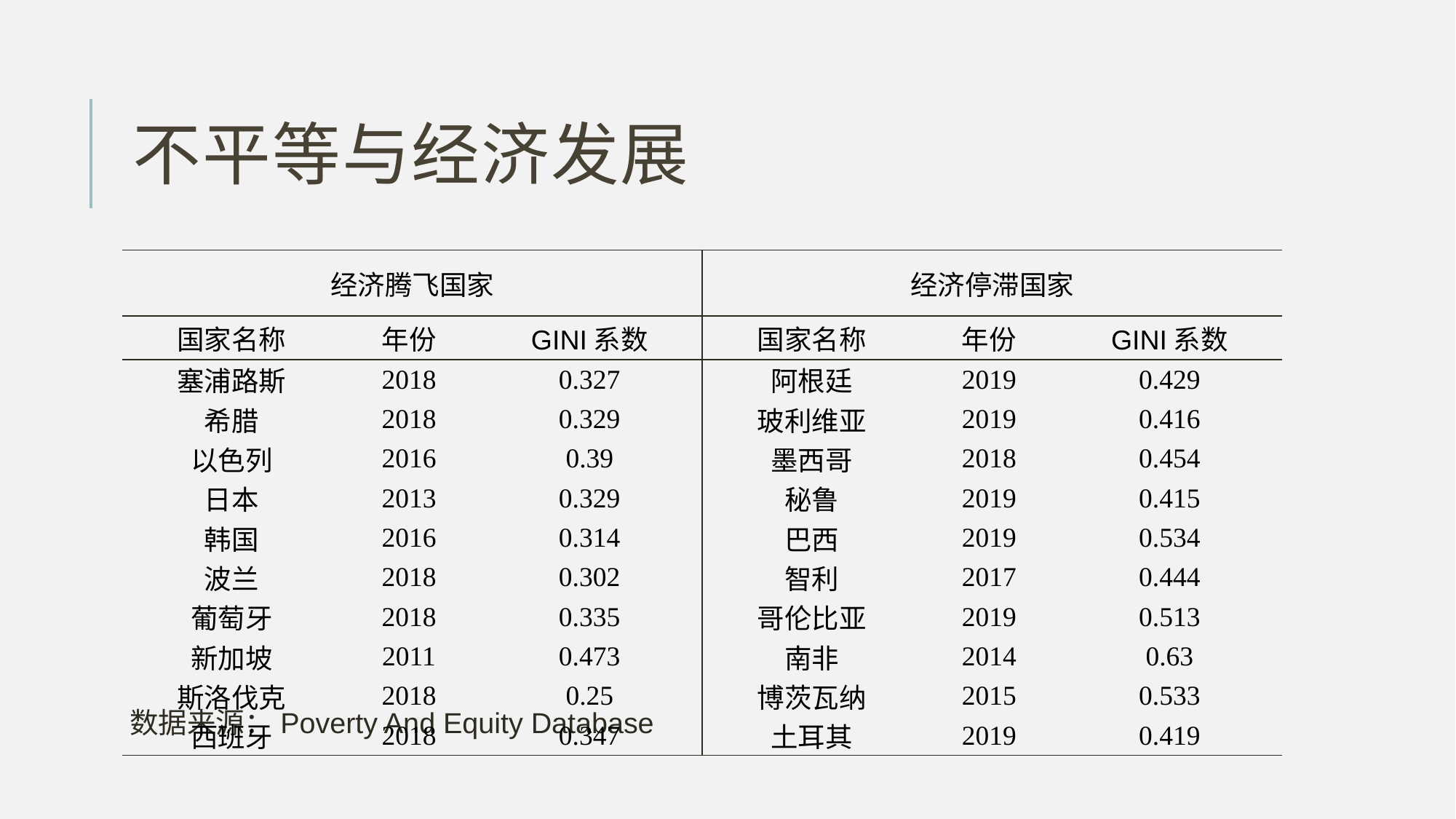

# 不平等与经济发展

    数据来源：Poverty And Equity Database
| 经济腾飞国家 |  |  | 经济停滞国家 |  |  |
| --- | --- | --- | --- | --- | --- |
| 国家名称 | 年份 | GINI系数 | 国家名称 | 年份 | GINI系数 |
| 塞浦路斯 | 2018 | 0.327 | 阿根廷 | 2019 | 0.429 |
| 希腊 | 2018 | 0.329 | 玻利维亚 | 2019 | 0.416 |
| 以色列 | 2016 | 0.39 | 墨西哥 | 2018 | 0.454 |
| 日本 | 2013 | 0.329 | 秘鲁 | 2019 | 0.415 |
| 韩国 | 2016 | 0.314 | 巴西 | 2019 | 0.534 |
| 波兰 | 2018 | 0.302 | 智利 | 2017 | 0.444 |
| 葡萄牙 | 2018 | 0.335 | 哥伦比亚 | 2019 | 0.513 |
| 新加坡 | 2011 | 0.473 | 南非 | 2014 | 0.63 |
| 斯洛伐克 | 2018 | 0.25 | 博茨瓦纳 | 2015 | 0.533 |
| 西班牙 | 2018 | 0.347 | 土耳其 | 2019 | 0.419 |